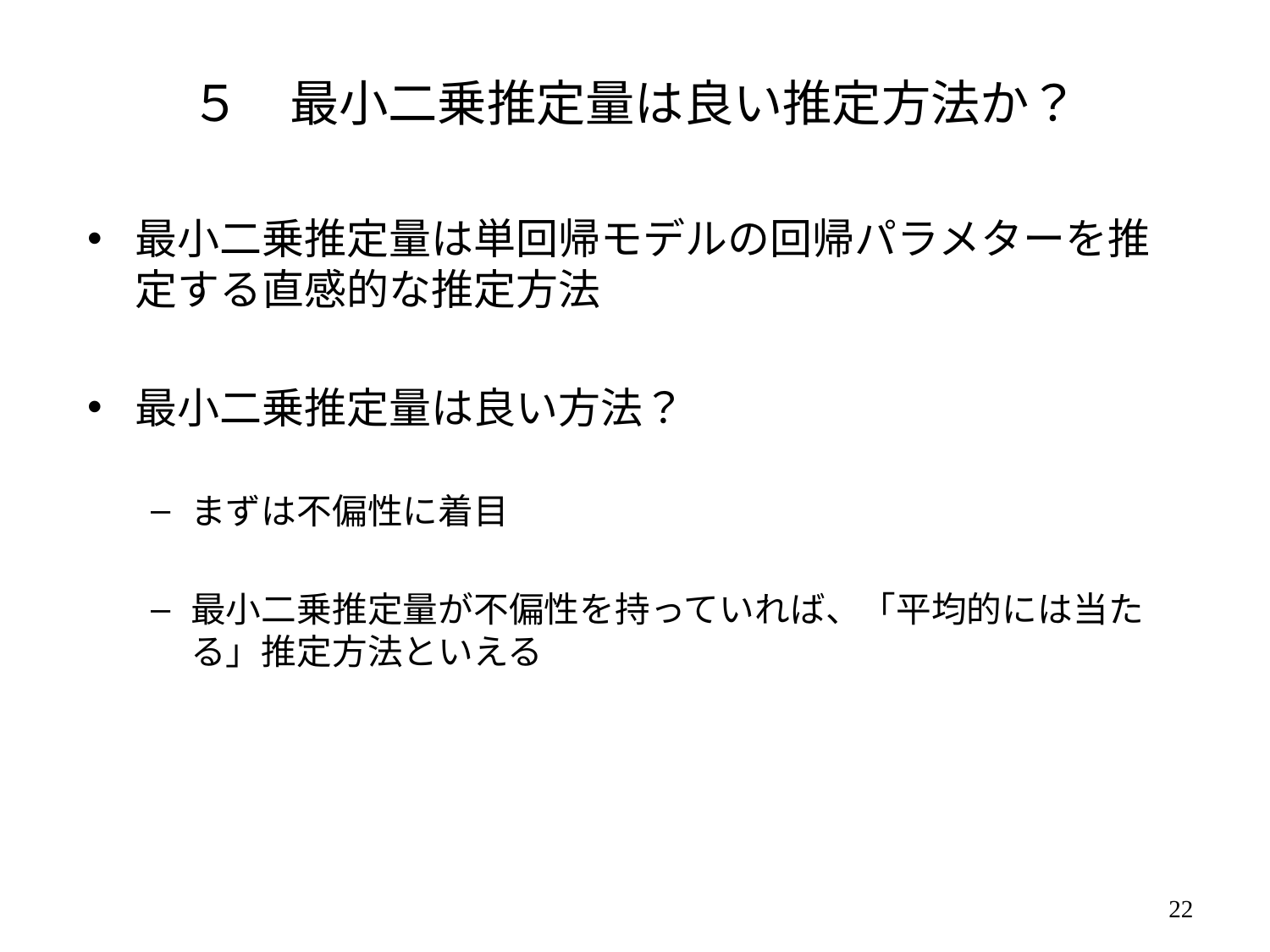

# ５　最小二乗推定量は良い推定方法か？
最小二乗推定量は単回帰モデルの回帰パラメターを推定する直感的な推定方法

最小二乗推定量は良い方法？

まずは不偏性に着目

最小二乗推定量が不偏性を持っていれば、「平均的には当たる」推定方法といえる

22